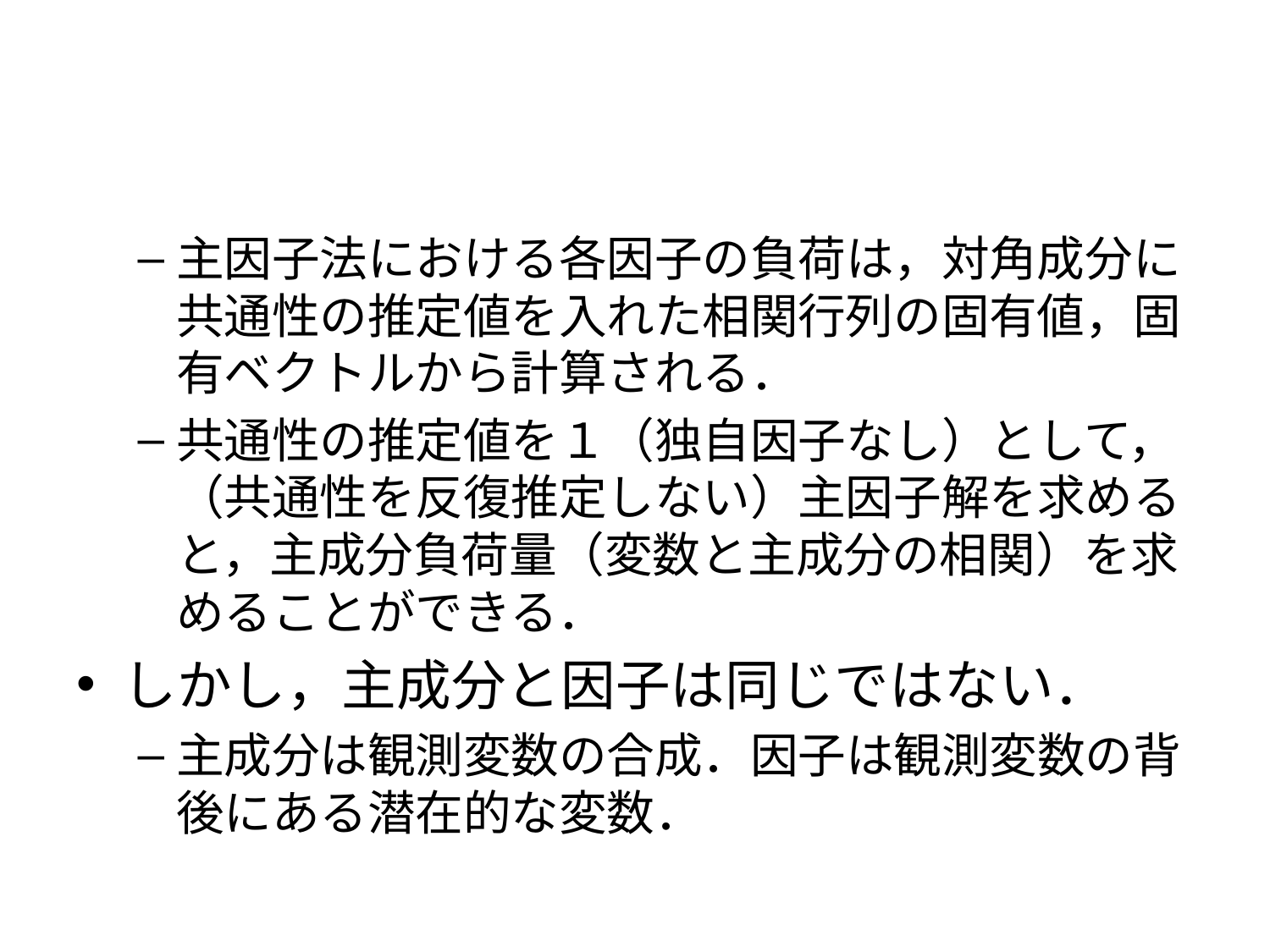

#
主因子法における各因子の負荷は，対角成分に共通性の推定値を入れた相関行列の固有値，固有ベクトルから計算される．
共通性の推定値を１（独自因子なし）として，（共通性を反復推定しない）主因子解を求めると，主成分負荷量（変数と主成分の相関）を求めることができる．
しかし，主成分と因子は同じではない．
主成分は観測変数の合成．因子は観測変数の背後にある潜在的な変数．